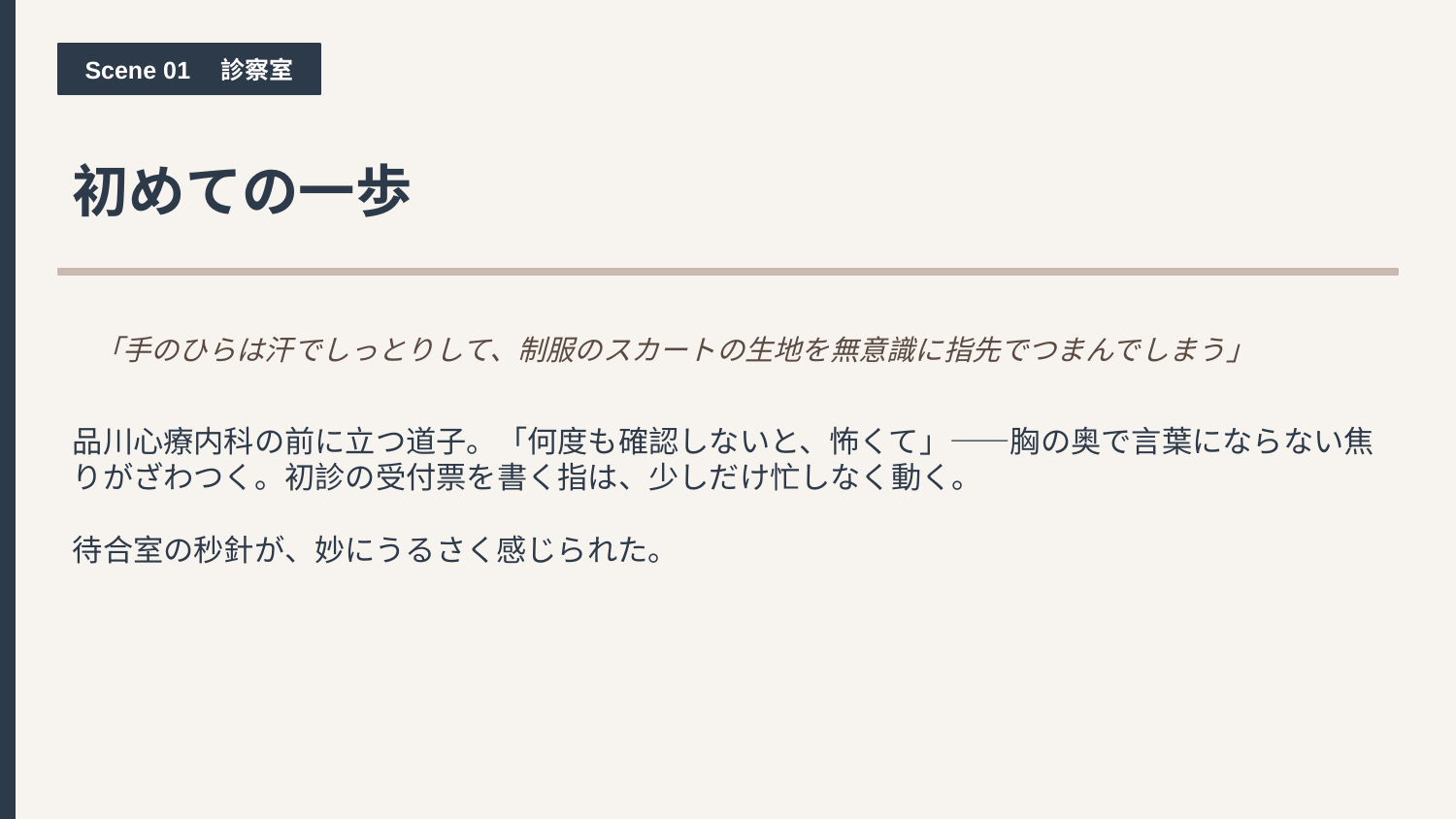

Scene 01　診察室
初めての一歩

「手のひらは汗でしっとりして、制服のスカートの生地を無意識に指先でつまんでしまう」
品川心療内科の前に立つ道子。「何度も確認しないと、怖くて」——胸の奥で言葉にならない焦りがざわつく。初診の受付票を書く指は、少しだけ忙しなく動く。

待合室の秒針が、妙にうるさく感じられた。